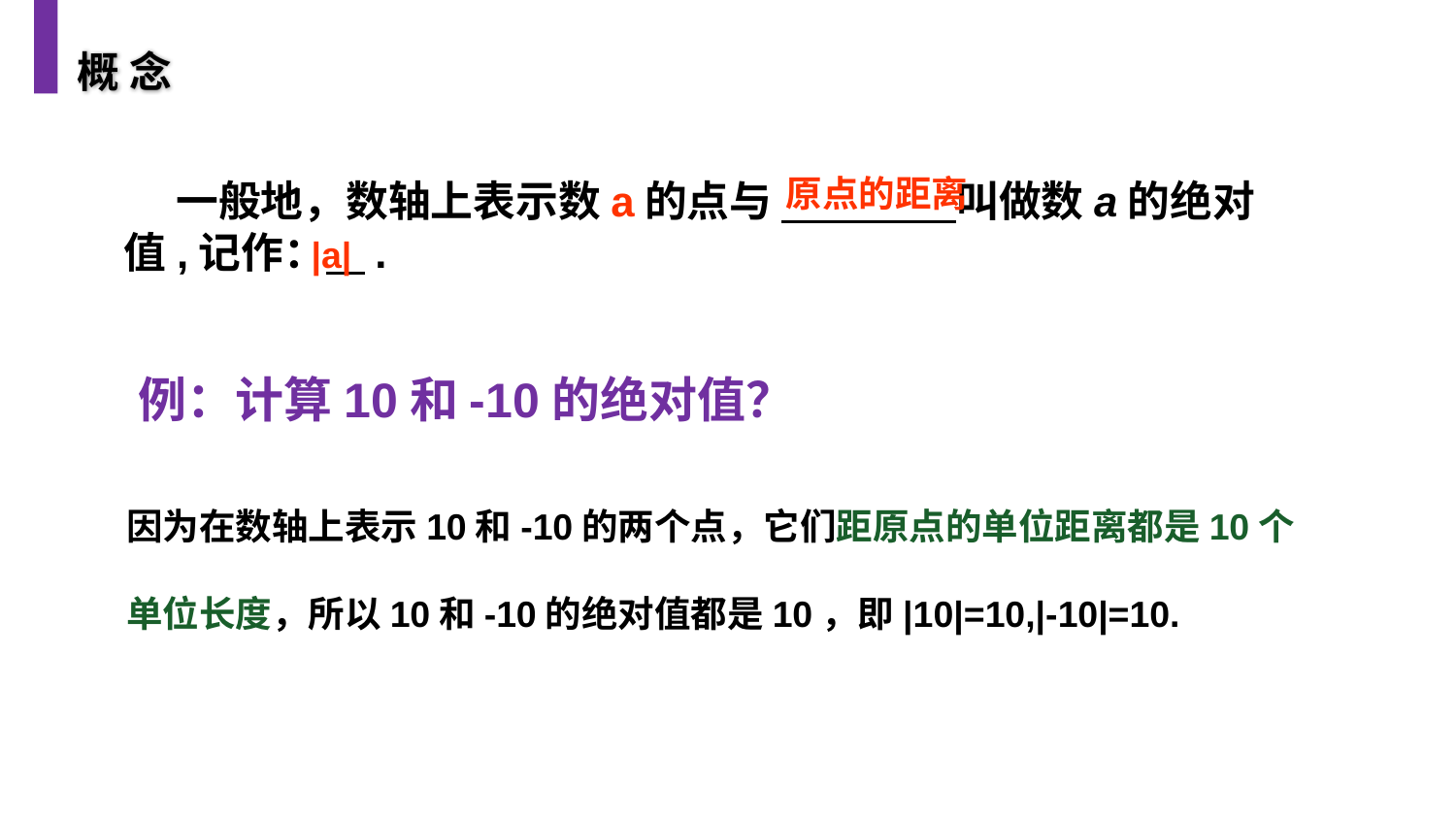

概 念
原点的距离
　 一般地，数轴上表示数a的点与                   叫做数a的绝对值,记作：    .
|a|
例：计算10和-10的绝对值？
因为在数轴上表示10和-10的两个点，它们距原点的单位距离都是10个单位长度，所以10和-10的绝对值都是10，即|10|=10,|-10|=10.